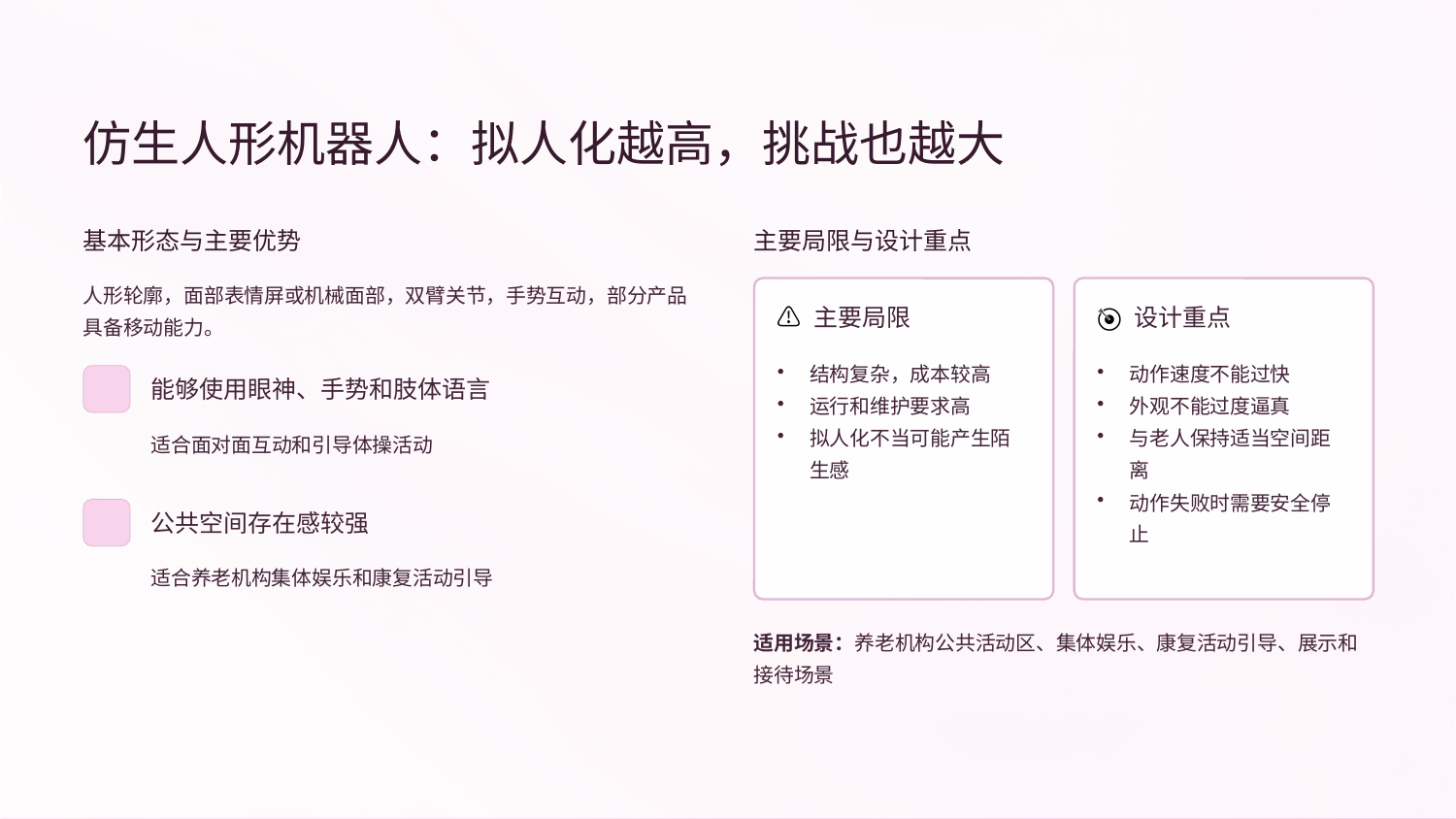

仿生人形机器人：拟人化越高，挑战也越大
基本形态与主要优势
主要局限与设计重点
人形轮廓，面部表情屏或机械面部，双臂关节，手势互动，部分产品具备移动能力。

⚠️ 主要局限
🎯 设计重点
结构复杂，成本较高
运行和维护要求高
拟人化不当可能产生陌生感
动作速度不能过快
外观不能过度逼真
与老人保持适当空间距离
动作失败时需要安全停止

能够使用眼神、手势和肢体语言
适合面对面互动和引导体操活动

公共空间存在感较强
适合养老机构集体娱乐和康复活动引导
适用场景：养老机构公共活动区、集体娱乐、康复活动引导、展示和接待场景